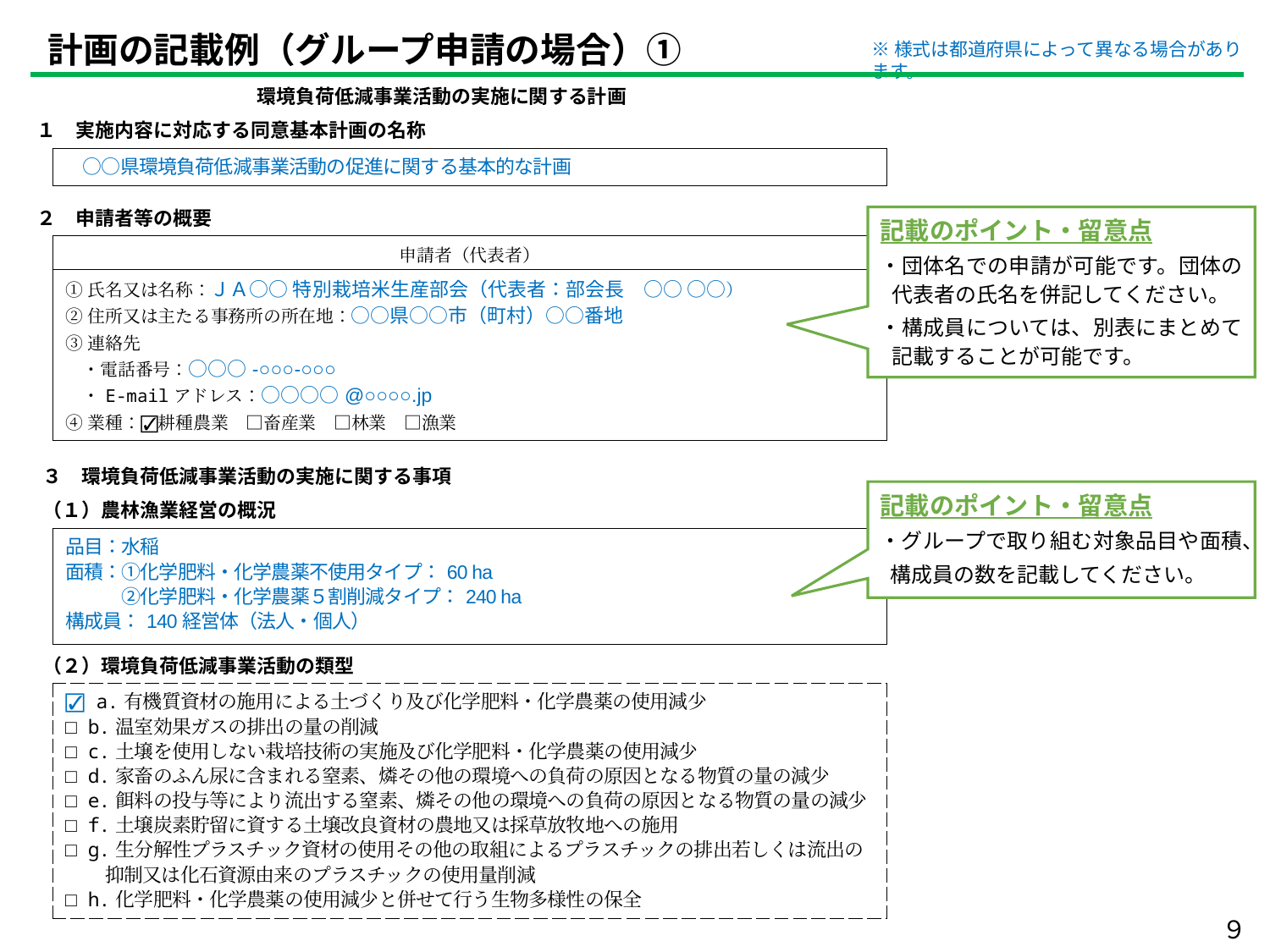

計画の記載例（グループ申請の場合）①
※様式は都道府県によって異なる場合があります。
環境負荷低減事業活動の実施に関する計画
１　実施内容に対応する同意基本計画の名称
| ○○県環境負荷低減事業活動の促進に関する基本的な計画 |
| --- |
２　申請者等の概要
記載のポイント・留意点
・団体名での申請が可能です。団体の代表者の氏名を併記してください。
・構成員については、別表にまとめて記載することが可能です。
| 申請者（代表者） |
| --- |
| ①氏名又は名称：ＪＡ○○ 特別栽培米生産部会（代表者：部会長　○○ ○○） ②住所又は主たる事務所の所在地：○○県○○市（町村）○○番地 ③連絡先 　・電話番号：○○○-○○○-○○○ 　・E-mailアドレス：○○○○@○○○○.jp ④業種：☑耕種農業　□畜産業　□林業　□漁業 |
３　環境負荷低減事業活動の実施に関する事項
（１）農林漁業経営の概況
記載のポイント・留意点
・グループで取り組む対象品目や面積、
 構成員の数を記載してください。
| 品目：水稲 面積：①化学肥料・化学農薬不使用タイプ：60 ha 　　　②化学肥料・化学農薬５割削減タイプ：240 ha　 構成員：140経営体（法人・個人） |
| --- |
（２）環境負荷低減事業活動の類型
| ☑ a.有機質資材の施用による土づくり及び化学肥料・化学農薬の使用減少 □ b.温室効果ガスの排出の量の削減 □ c.土壌を使用しない栽培技術の実施及び化学肥料・化学農薬の使用減少 □ d.家畜のふん尿に含まれる窒素、燐その他の環境への負荷の原因となる物質の量の減少 □ e.餌料の投与等により流出する窒素、燐その他の環境への負荷の原因となる物質の量の減少 □ f.土壌炭素貯留に資する土壌改良資材の農地又は採草放牧地への施用 □ g.生分解性プラスチック資材の使用その他の取組によるプラスチックの排出若しくは流出の抑制又は化石資源由来のプラスチックの使用量削減 □ h.化学肥料・化学農薬の使用減少と併せて行う生物多様性の保全 |
| --- |
９